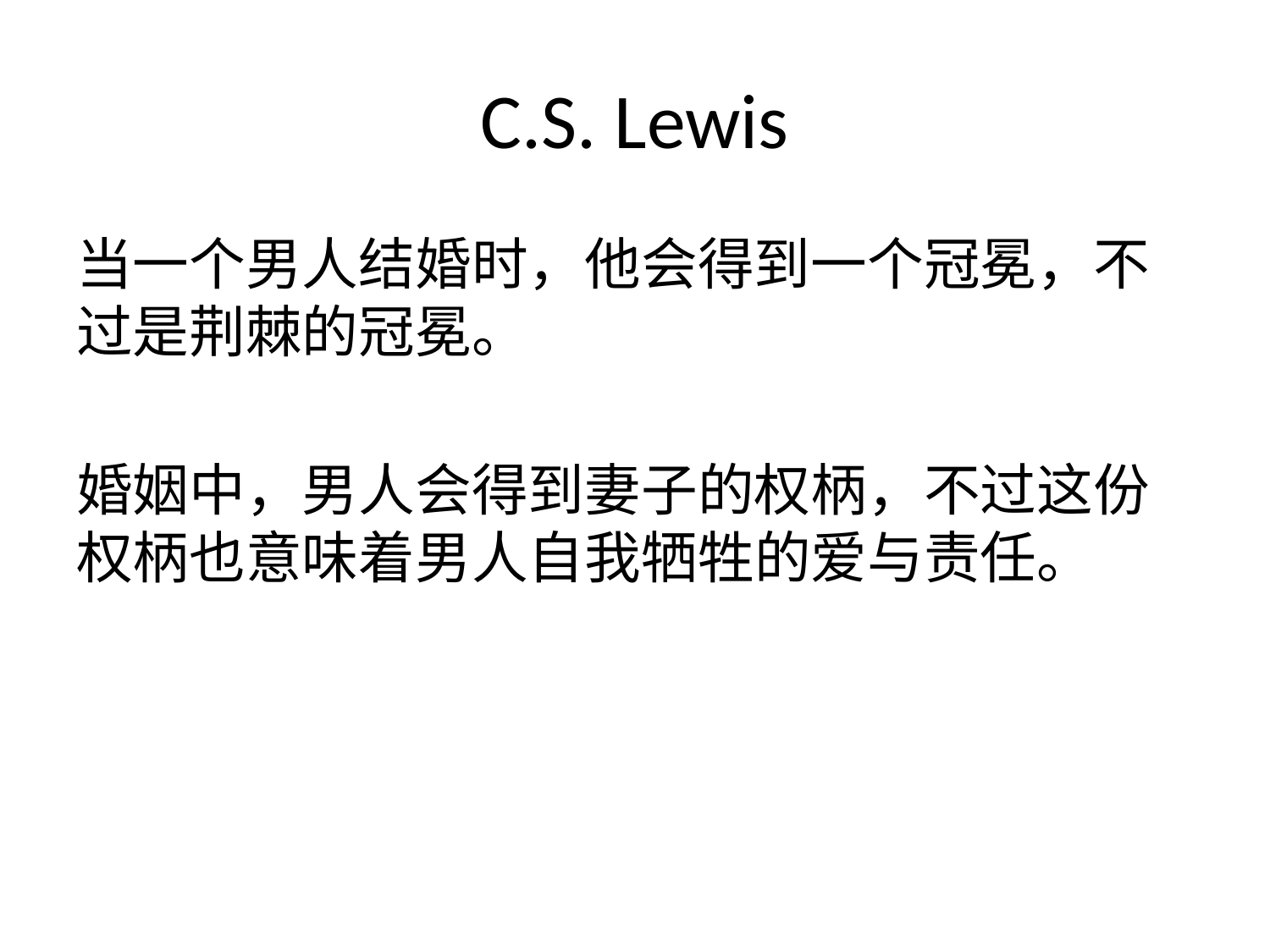

# C.S. Lewis
当一个男人结婚时，他会得到一个冠冕，不过是荆棘的冠冕。

婚姻中，男人会得到妻子的权柄，不过这份权柄也意味着男人自我牺牲的爱与责任。